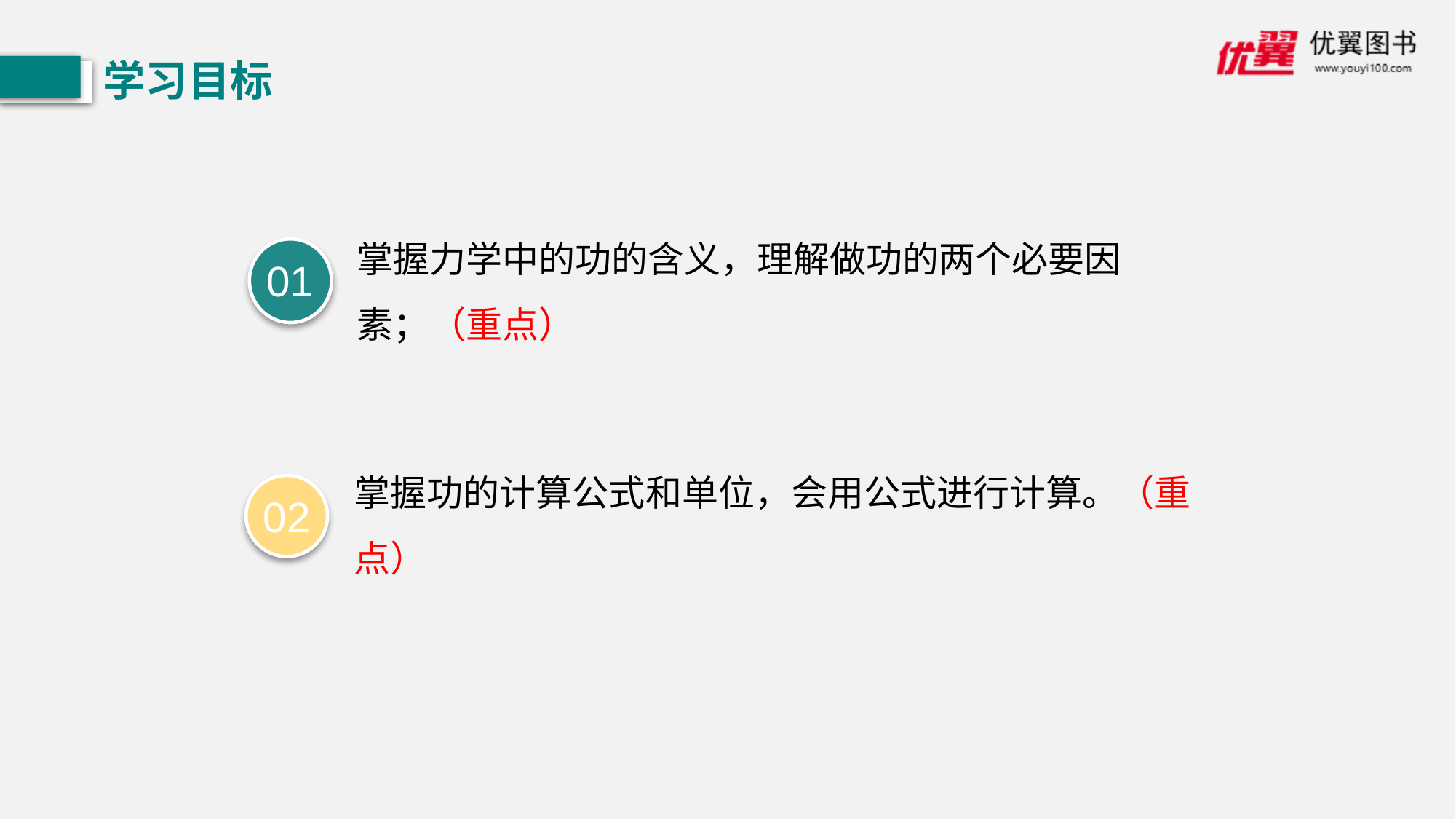

学习目标

掌握力学中的功的含义，理解做功的两个必要因素；（重点）

01

02
掌握功的计算公式和单位，会用公式进行计算。（重点）